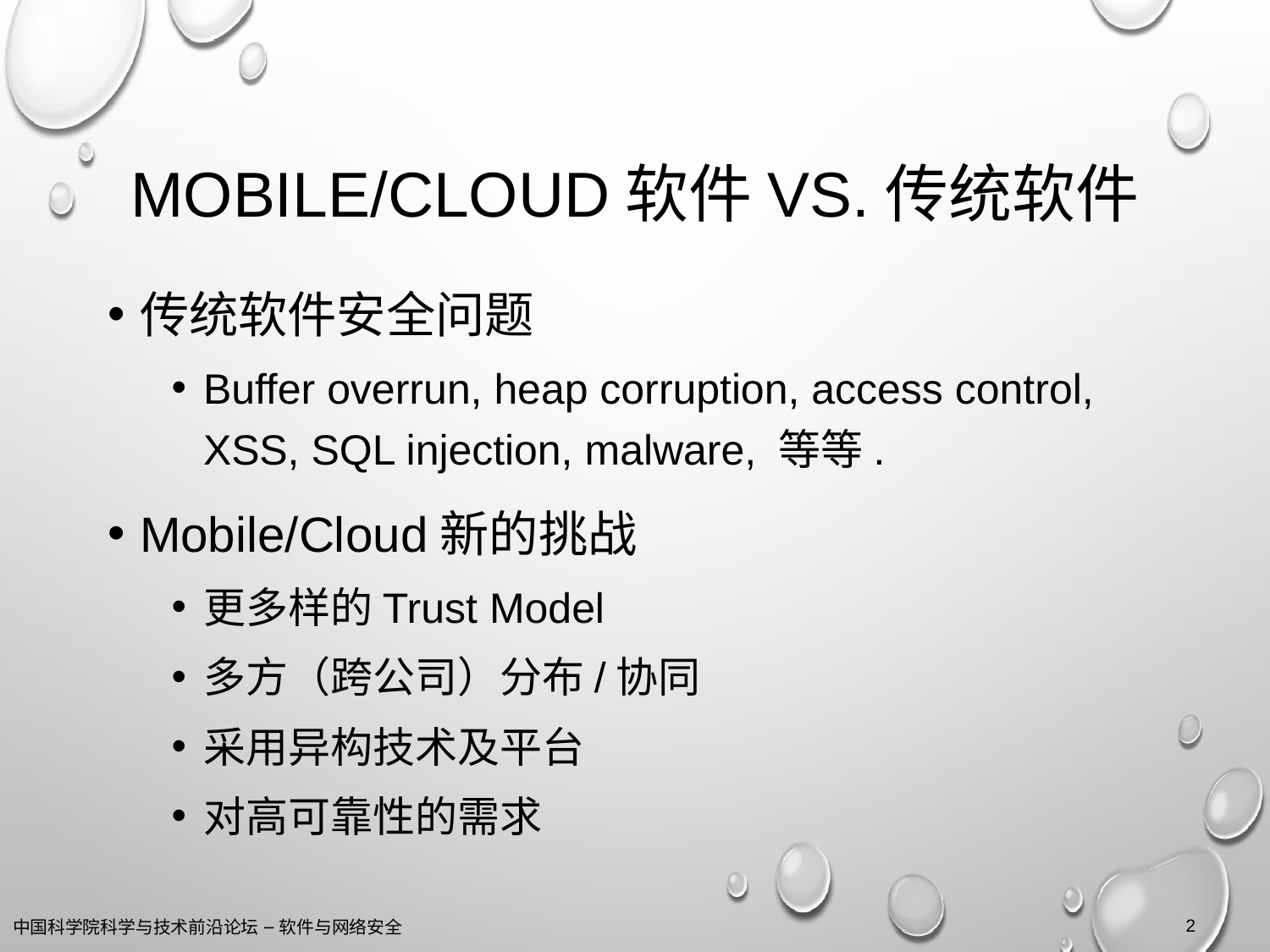

# Mobile/Cloud软件vs.传统软件
传统软件安全问题
Buffer overrun, heap corruption, access control, XSS, SQL injection, malware, 等等.
Mobile/Cloud新的挑战
更多样的Trust Model
多方（跨公司）分布/协同
采用异构技术及平台
对高可靠性的需求
2
中国科学院科学与技术前沿论坛 – 软件与网络安全